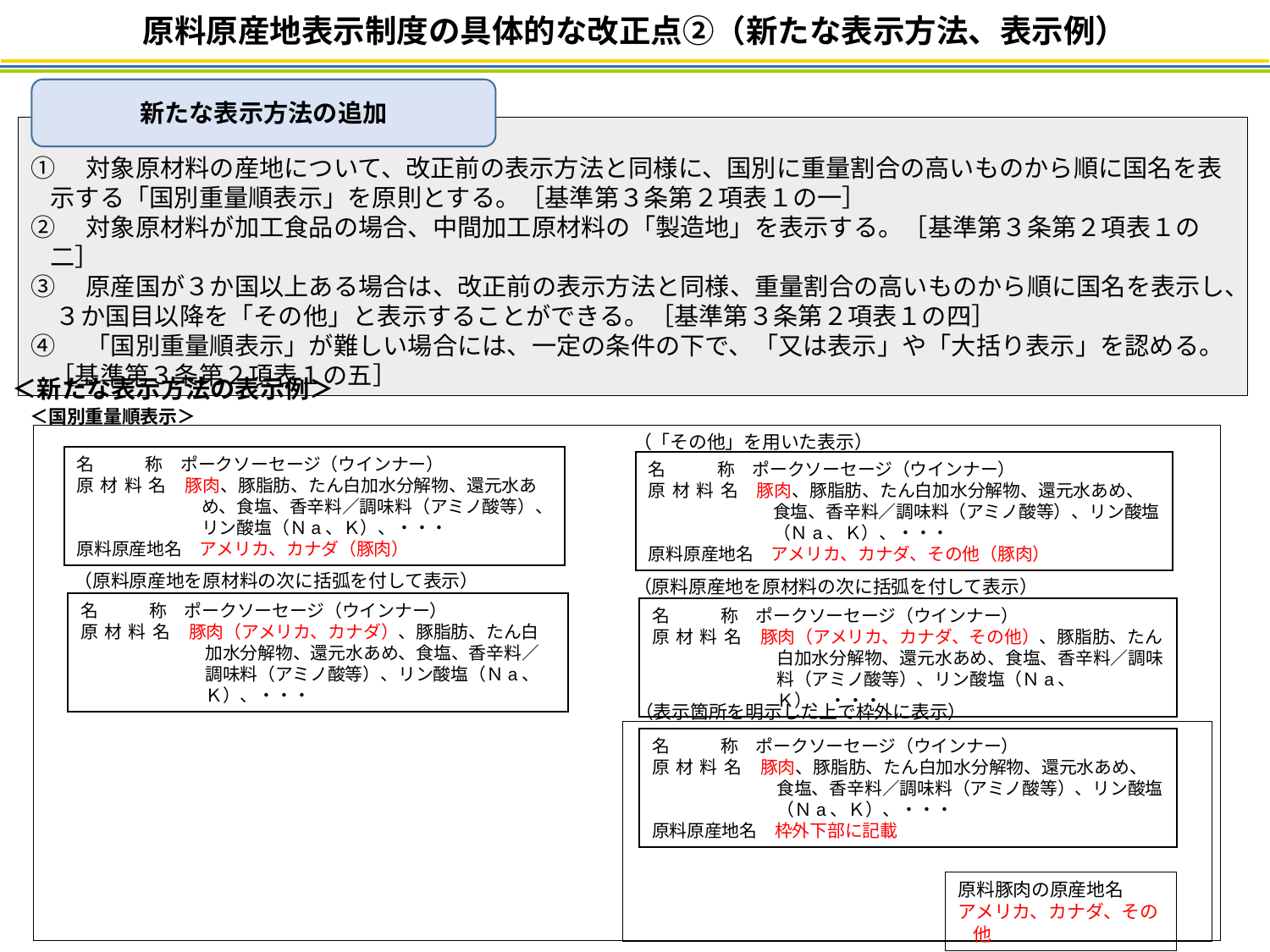

原料原産地表示制度の具体的な改正点②（新たな表示方法、表示例）
新たな表示方法の追加

①　対象原材料の産地について、改正前の表示方法と同様に、国別に重量割合の高いものから順に国名を表示する「国別重量順表示」を原則とする。［基準第３条第２項表１の一］
②　対象原材料が加工食品の場合、中間加工原材料の「製造地」を表示する。［基準第３条第２項表１の二］
③　原産国が３か国以上ある場合は、改正前の表示方法と同様、重量割合の高いものから順に国名を表示し、３か国目以降を「その他」と表示することができる。［基準第３条第２項表１の四］
④　「国別重量順表示」が難しい場合には、一定の条件の下で、「又は表示」や「大括り表示」を認める。［基準第３条第２項表１の五］
＜新たな表示方法の表示例＞
＜国別重量順表示＞
（「その他」を用いた表示）

名    　　称　ポークソーセージ（ウインナー）
原 材 料 名　豚肉、豚脂肪、たん白加水分解物、還元水あめ、食塩、香辛料／調味料（アミノ酸等）、リン酸塩（Ｎa、Ｋ）、・・・
原料原産地名　アメリカ、カナダ（豚肉）
名    　　称　ポークソーセージ（ウインナー）
原 材 料 名　豚肉、豚脂肪、たん白加水分解物、還元水あめ、食塩、香辛料／調味料（アミノ酸等）、リン酸塩（Ｎa、Ｋ）、・・・
原料原産地名　アメリカ、カナダ、その他（豚肉）
（原料原産地を原材料の次に括弧を付して表示）
（原料原産地を原材料の次に括弧を付して表示）
名    　　称　ポークソーセージ（ウインナー）
原 材 料 名　豚肉（アメリカ、カナダ）、豚脂肪、たん白加水分解物、還元水あめ、食塩、香辛料／調味料（アミノ酸等）、リン酸塩（Ｎa、Ｋ）、・・・
名    　　称　ポークソーセージ（ウインナー）
原 材 料 名　豚肉（アメリカ、カナダ、その他）、豚脂肪、たん白加水分解物、還元水あめ、食塩、香辛料／調味料（アミノ酸等）、リン酸塩（Ｎa、Ｋ）、・・・
（表示箇所を明示した上で枠外に表示）

名    　　称　ポークソーセージ（ウインナー）
原 材 料 名　豚肉、豚脂肪、たん白加水分解物、還元水あめ、食塩、香辛料／調味料（アミノ酸等）、リン酸塩（Ｎa、Ｋ）、・・・
原料原産地名　枠外下部に記載
原料豚肉の原産地名
アメリカ、カナダ、その他